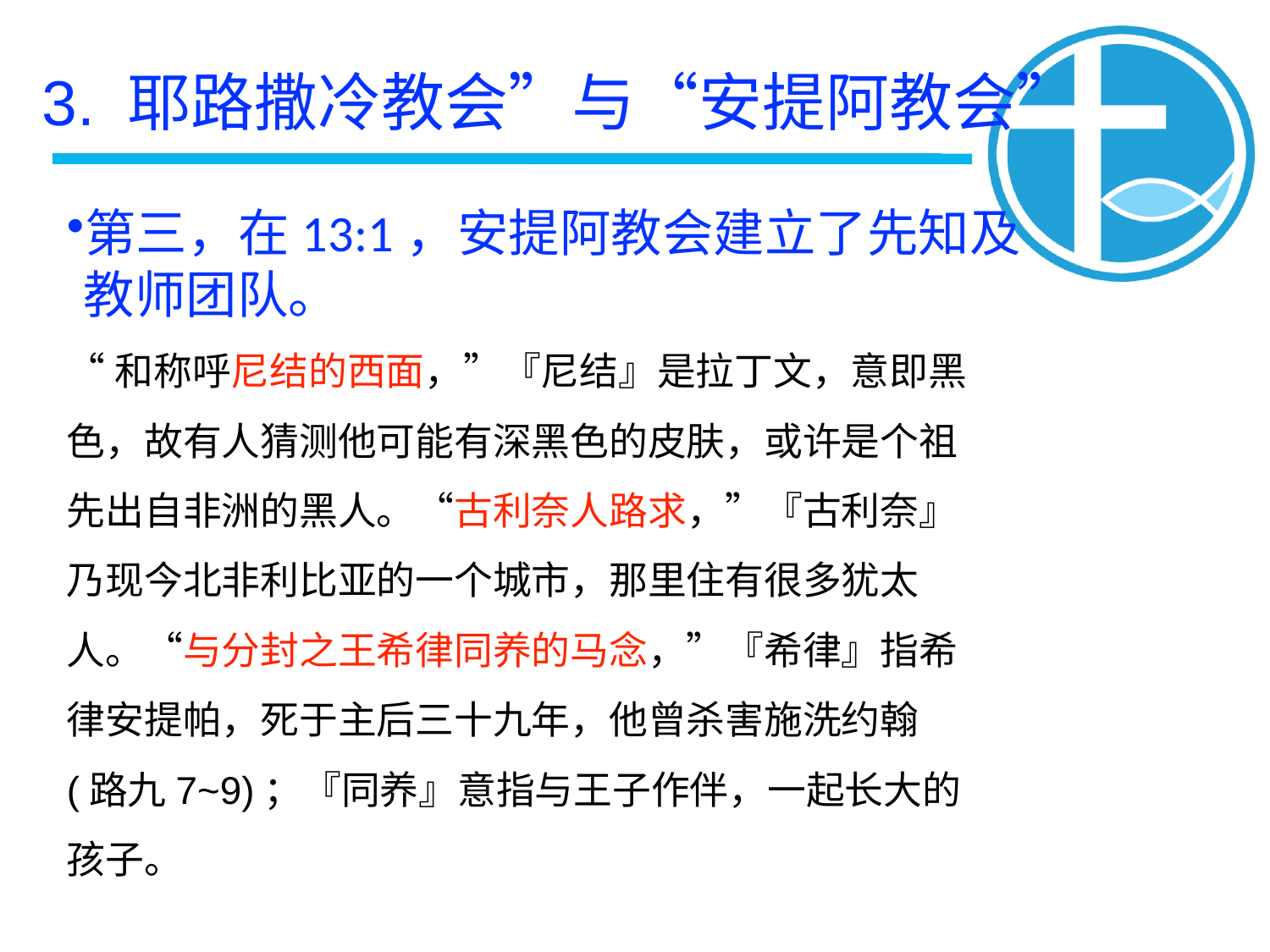

3. 耶路撒冷教会”与“安提阿教会”
第三，在13:1，安提阿教会建立了先知及教师团队。
“和称呼尼结的西面，”『尼结』是拉丁文，意即黑色，故有人猜测他可能有深黑色的皮肤，或许是个祖先出自非洲的黑人。“古利奈人路求，”『古利奈』乃现今北非利比亚的一个城市，那里住有很多犹太人。“与分封之王希律同养的马念，”『希律』指希律安提帕，死于主后三十九年，他曾杀害施洗约翰(路九7~9)；『同养』意指与王子作伴，一起长大的孩子。